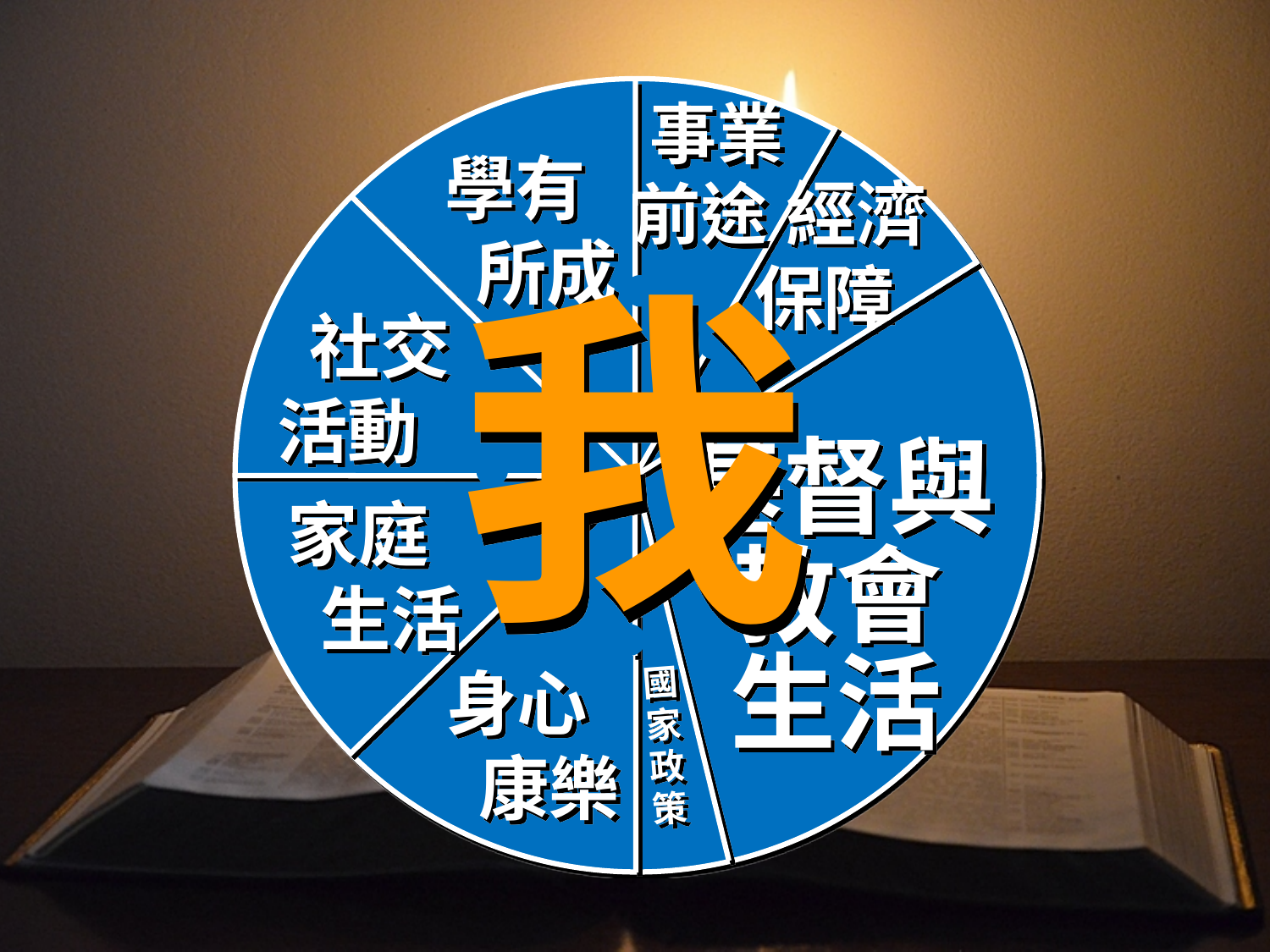

事業
前途
學有
	所成
	經濟
保障

我

	社交
活動

基督與教會
生活

家庭
	生活

身心
	康樂
國
家
政
策